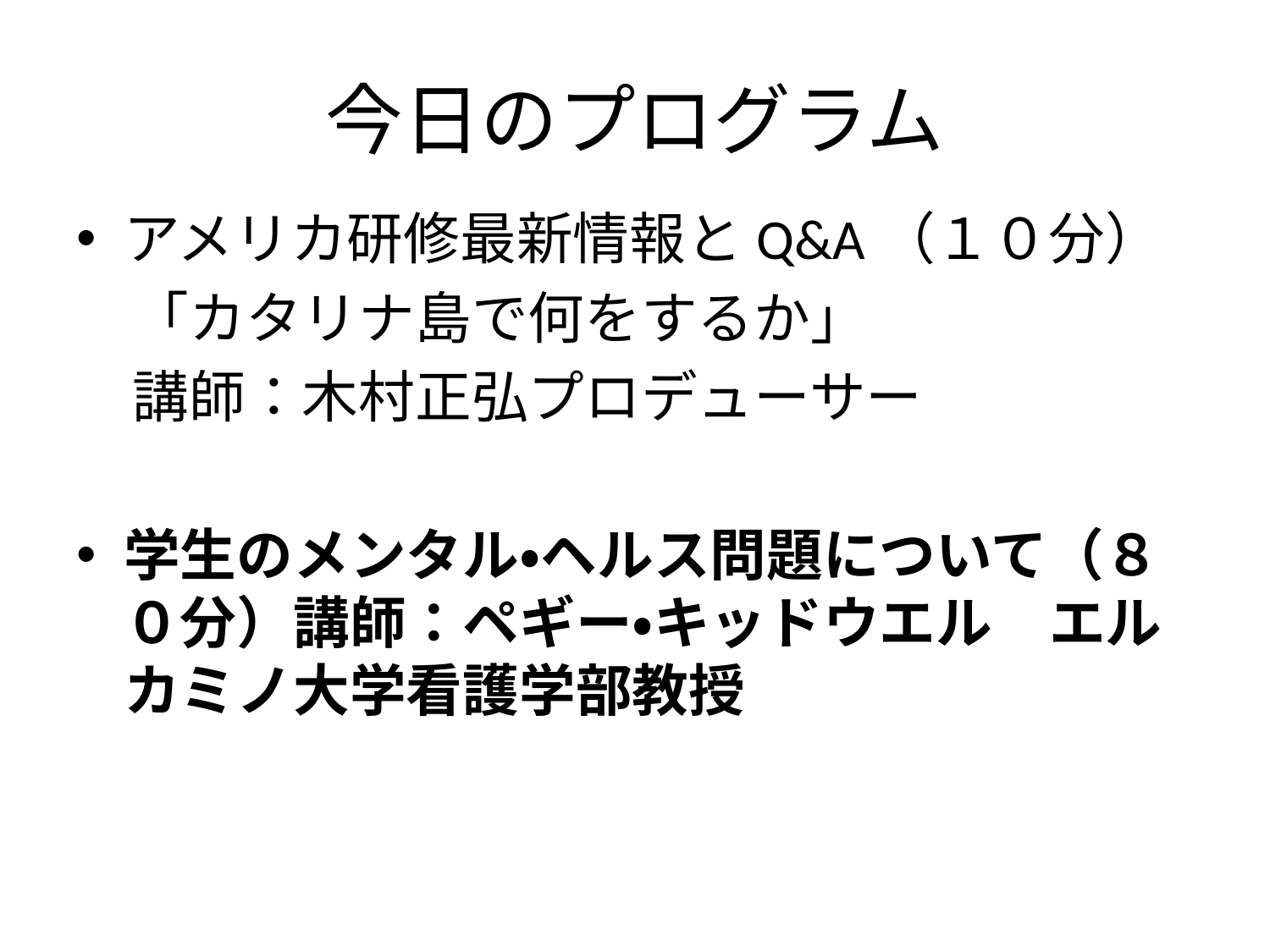

# 今日のプログラム
アメリカ研修最新情報とQ&A（１０分）
　「カタリナ島で何をするか」
　講師：木村正弘プロデューサー

学生のメンタル•ヘルス問題について（８０分）講師：ペギー•キッドウエル　エルカミノ大学看護学部教授